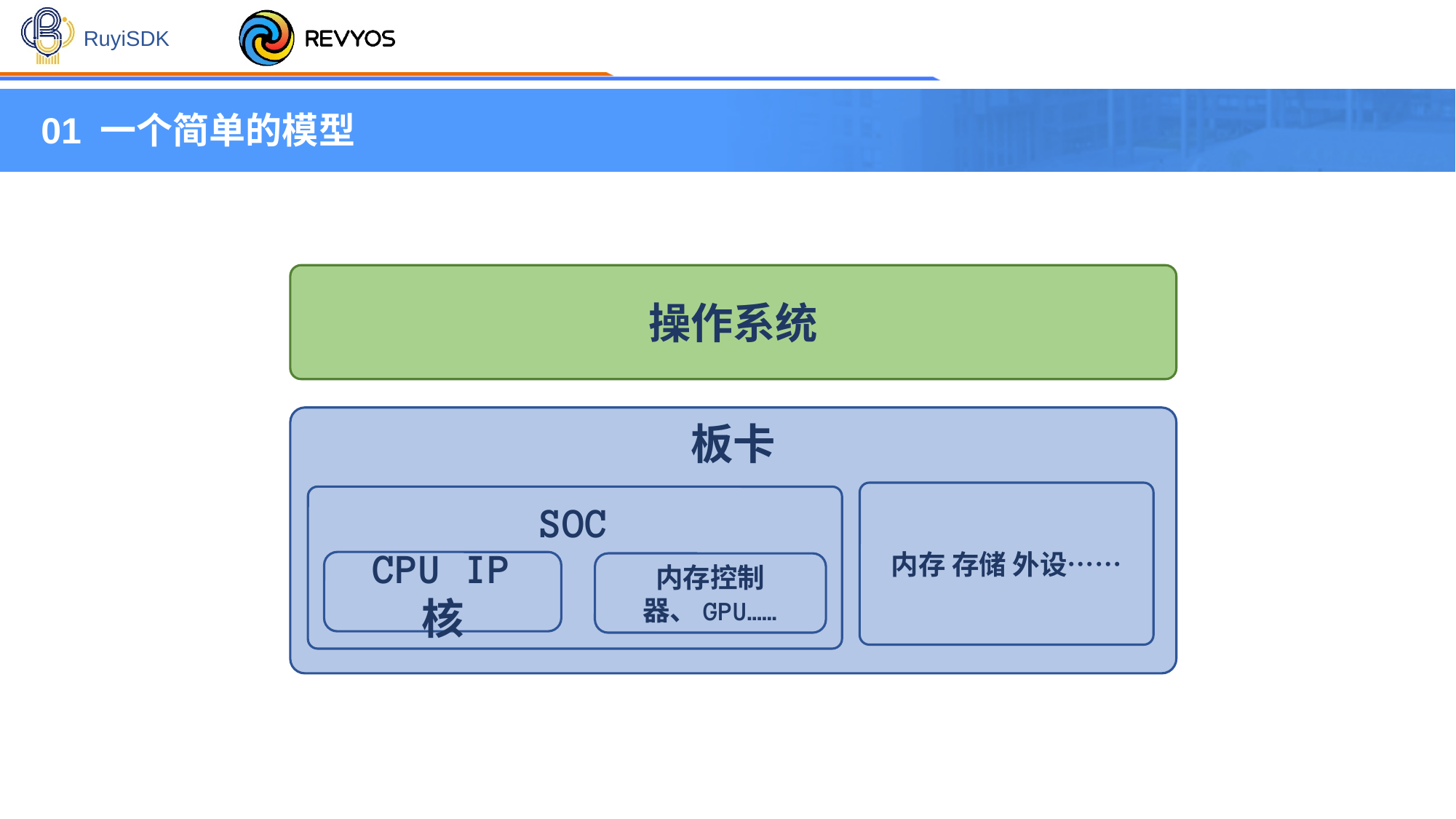

01 一个简单的模型
操作系统
板卡
内存 存储 外设……
SOC
CPU IP 核
内存控制器、GPU……